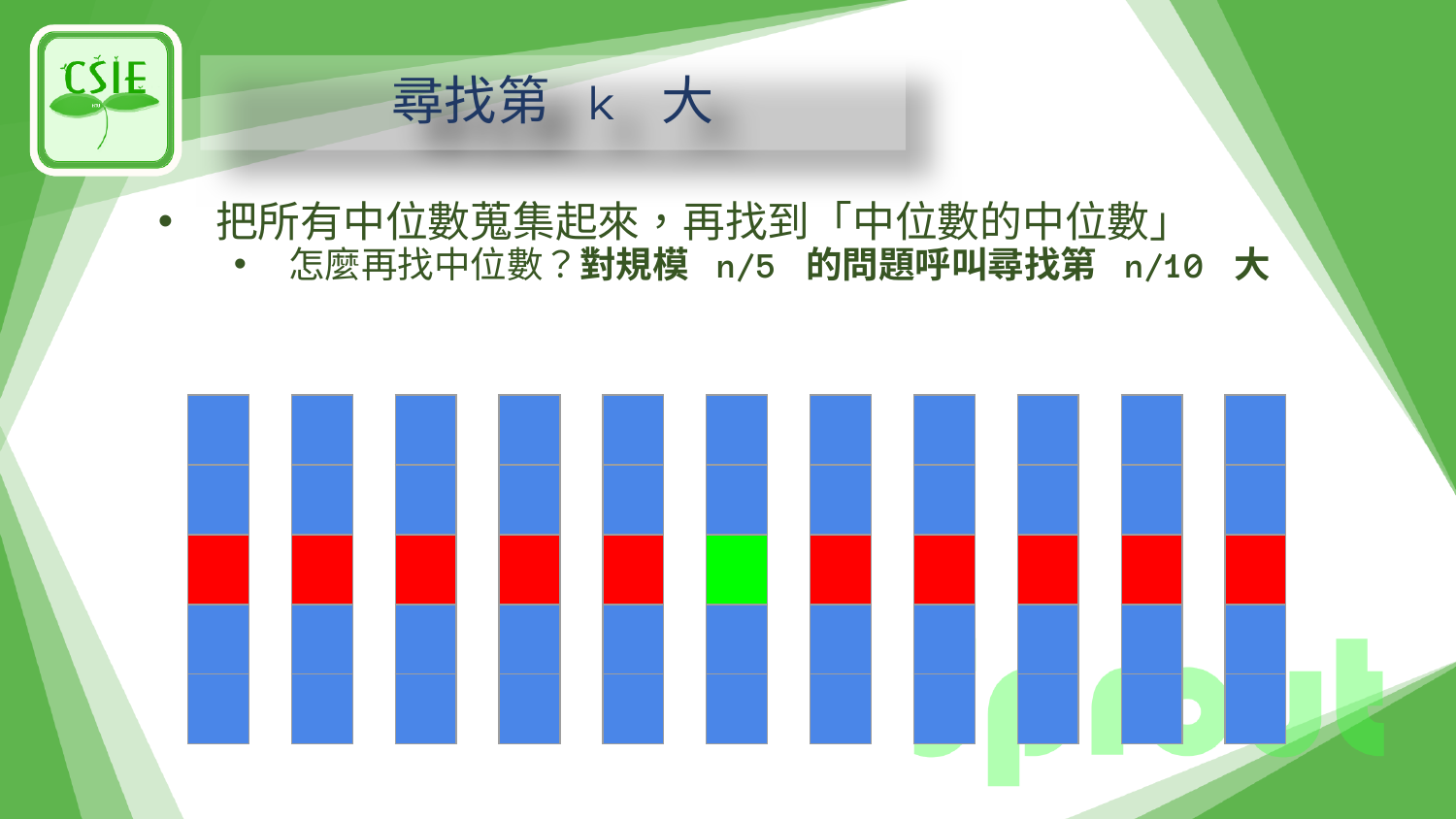

# 尋找第 k 大
把所有中位數蒐集起來，再找到「中位數的中位數」
怎麼再找中位數？對規模 n/5 的問題呼叫尋找第 n/10 大
|  |
| --- |
|  |
|  |
|  |
|  |
|  |
| --- |
|  |
|  |
|  |
|  |
|  |
| --- |
|  |
|  |
|  |
|  |
|  |
| --- |
|  |
|  |
|  |
|  |
|  |
| --- |
|  |
|  |
|  |
|  |
|  |
| --- |
|  |
|  |
|  |
|  |
|  |
| --- |
|  |
|  |
|  |
|  |
|  |
| --- |
|  |
|  |
|  |
|  |
|  |
| --- |
|  |
|  |
|  |
|  |
|  |
| --- |
|  |
|  |
|  |
|  |
|  |
| --- |
|  |
|  |
|  |
|  |